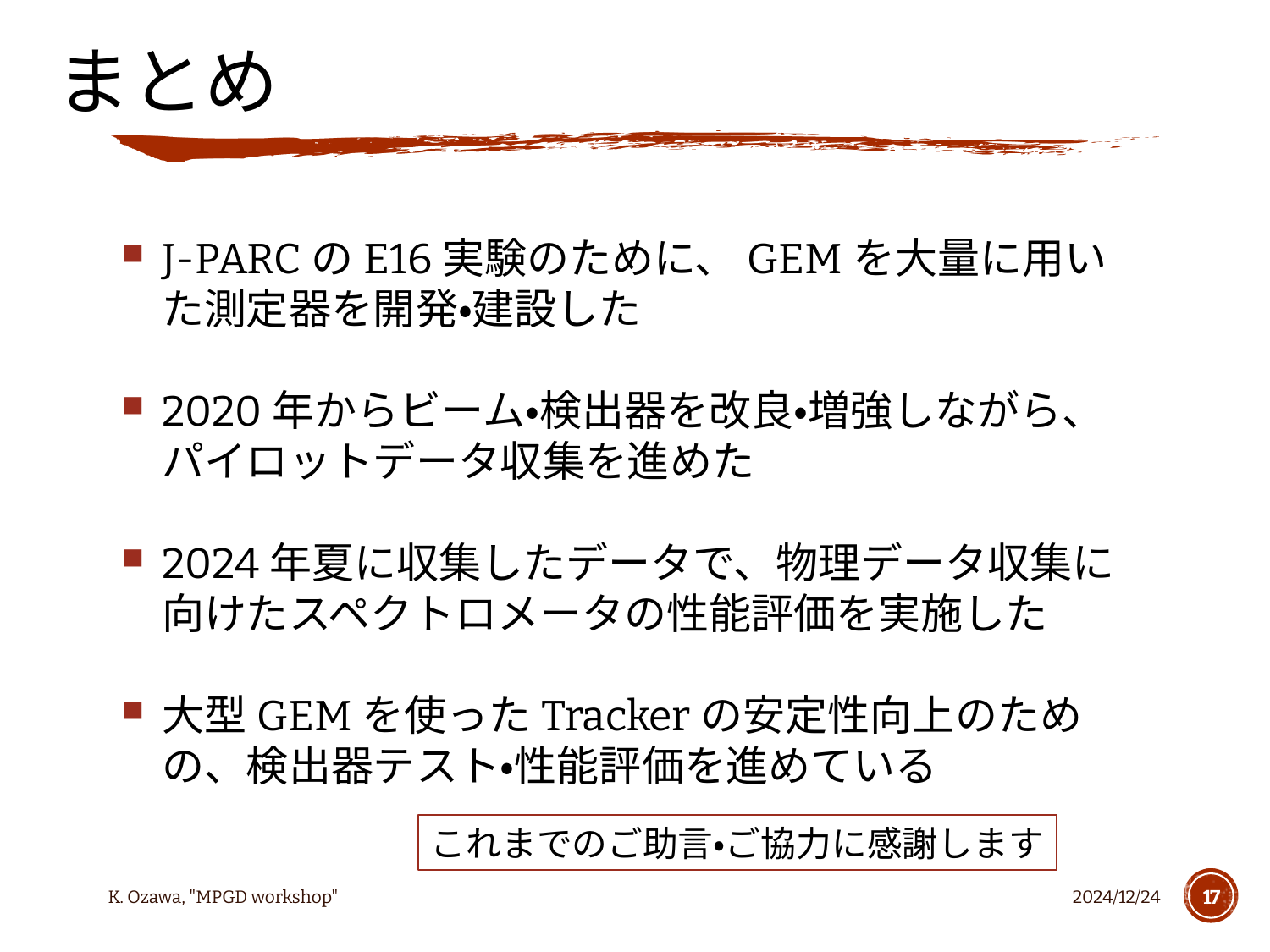

# まとめ
J-PARCのE16実験のために、GEMを大量に用いた測定器を開発・建設した

2020年からビーム・検出器を改良・増強しながら、パイロットデータ収集を進めた

2024年夏に収集したデータで、物理データ収集に向けたスペクトロメータの性能評価を実施した

大型GEMを使ったTrackerの安定性向上のための、検出器テスト・性能評価を進めている
これまでのご助言・ご協力に感謝します
K. Ozawa, "MPGD workshop"
2024/12/24
17